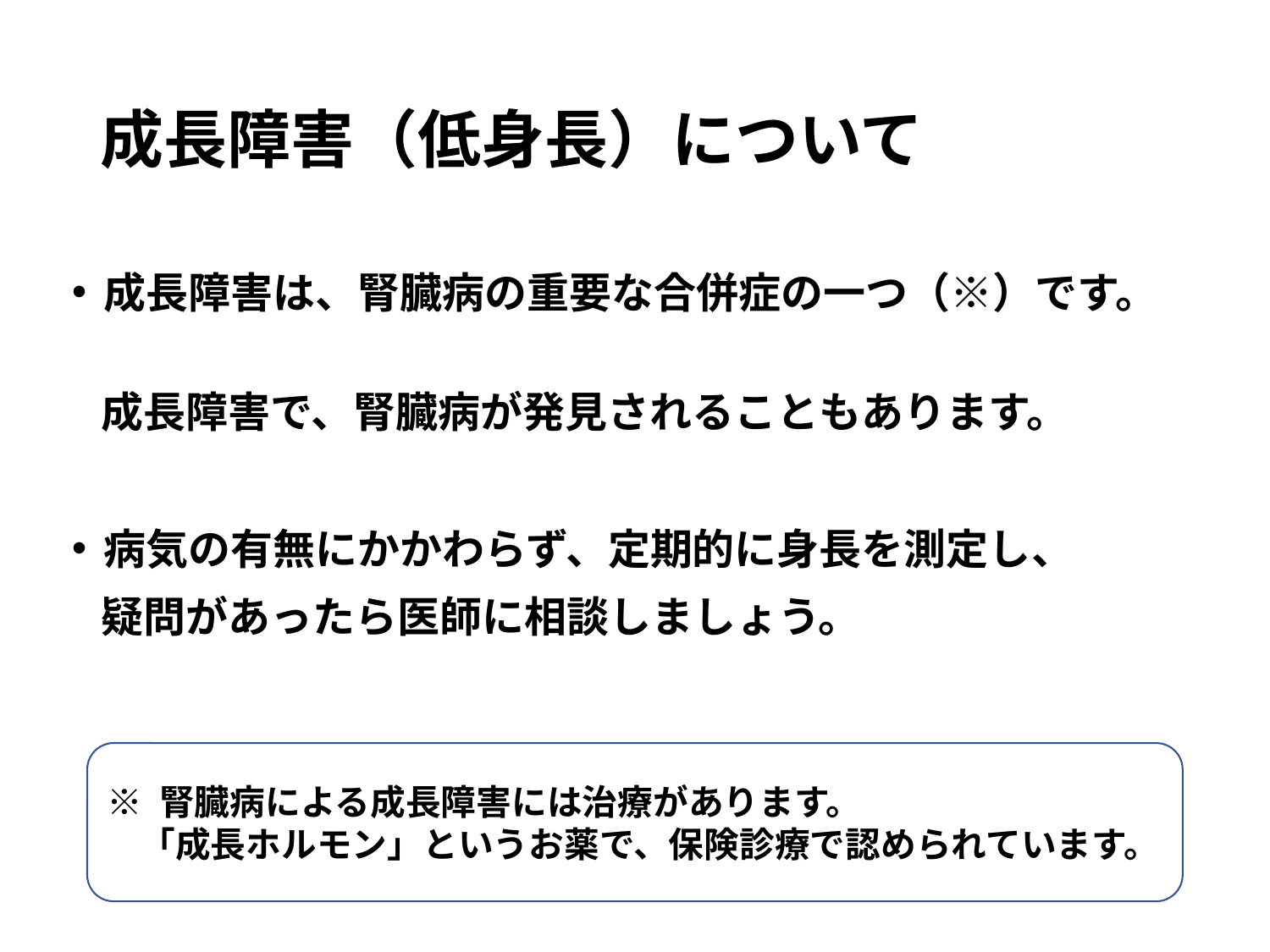

# 成長障害（低身長）について
成長障害は、腎臓病の重要な合併症の一つ（※）です。
  成長障害で、腎臓病が発見されることもあります。

病気の有無にかかわらず、定期的に身長を測定し、
  疑問があったら医師に相談しましょう。

※ 腎臓病による成長障害には治療があります。
   「成長ホルモン」というお薬で、保険診療で認められています。